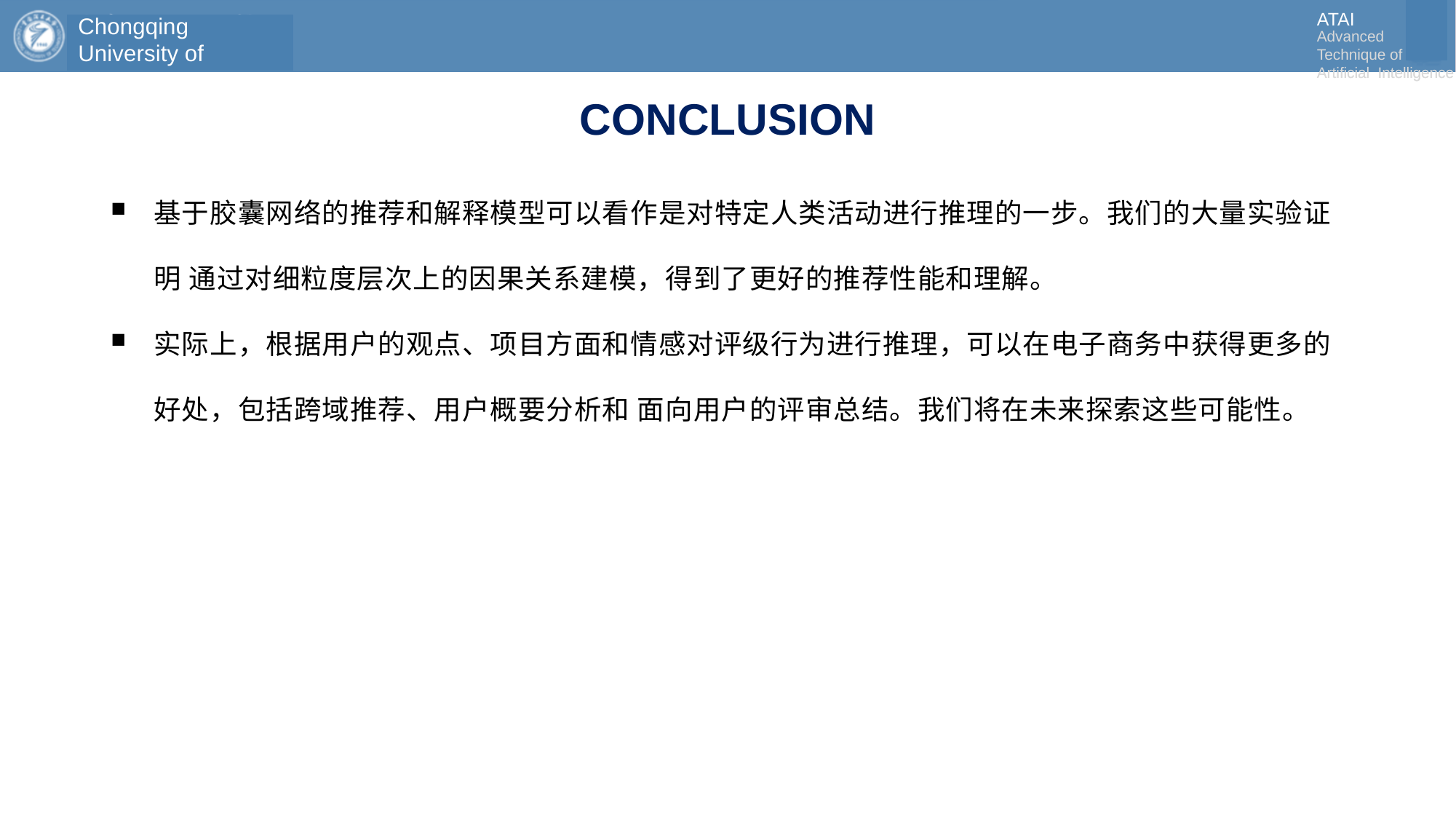

# CONCLUSION
基于胶囊网络的推荐和解释模型可以看作是对特定人类活动进行推理的一步。我们的大量实验证明 通过对细粒度层次上的因果关系建模，得到了更好的推荐性能和理解。
实际上，根据用户的观点、项目方面和情感对评级行为进行推理，可以在电子商务中获得更多的好处，包括跨域推荐、用户概要分析和 面向用户的评审总结。我们将在未来探索这些可能性。